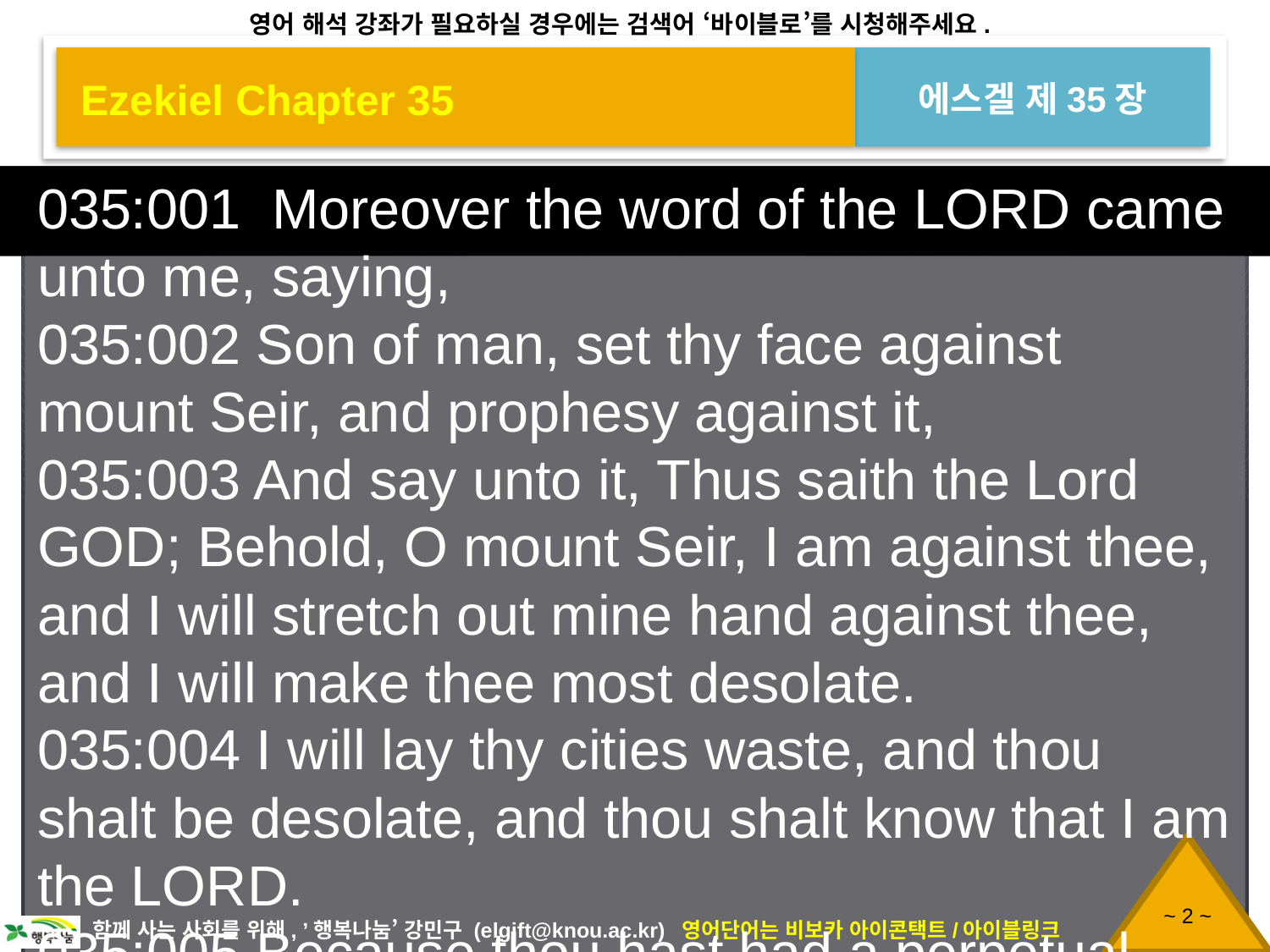

Ezekiel Chapter 35
에스겔 제35장
035:001  Moreover the word of the LORD came unto me, saying,
035:002 Son of man, set thy face against mount Seir, and prophesy against it,
035:003 And say unto it, Thus saith the Lord GOD; Behold, O mount Seir, I am against thee, and I will stretch out mine hand against thee, and I will make thee most desolate.
035:004 I will lay thy cities waste, and thou shalt be desolate, and thou shalt know that I am the LORD.
035:005 Because thou hast had a perpetual hatred,